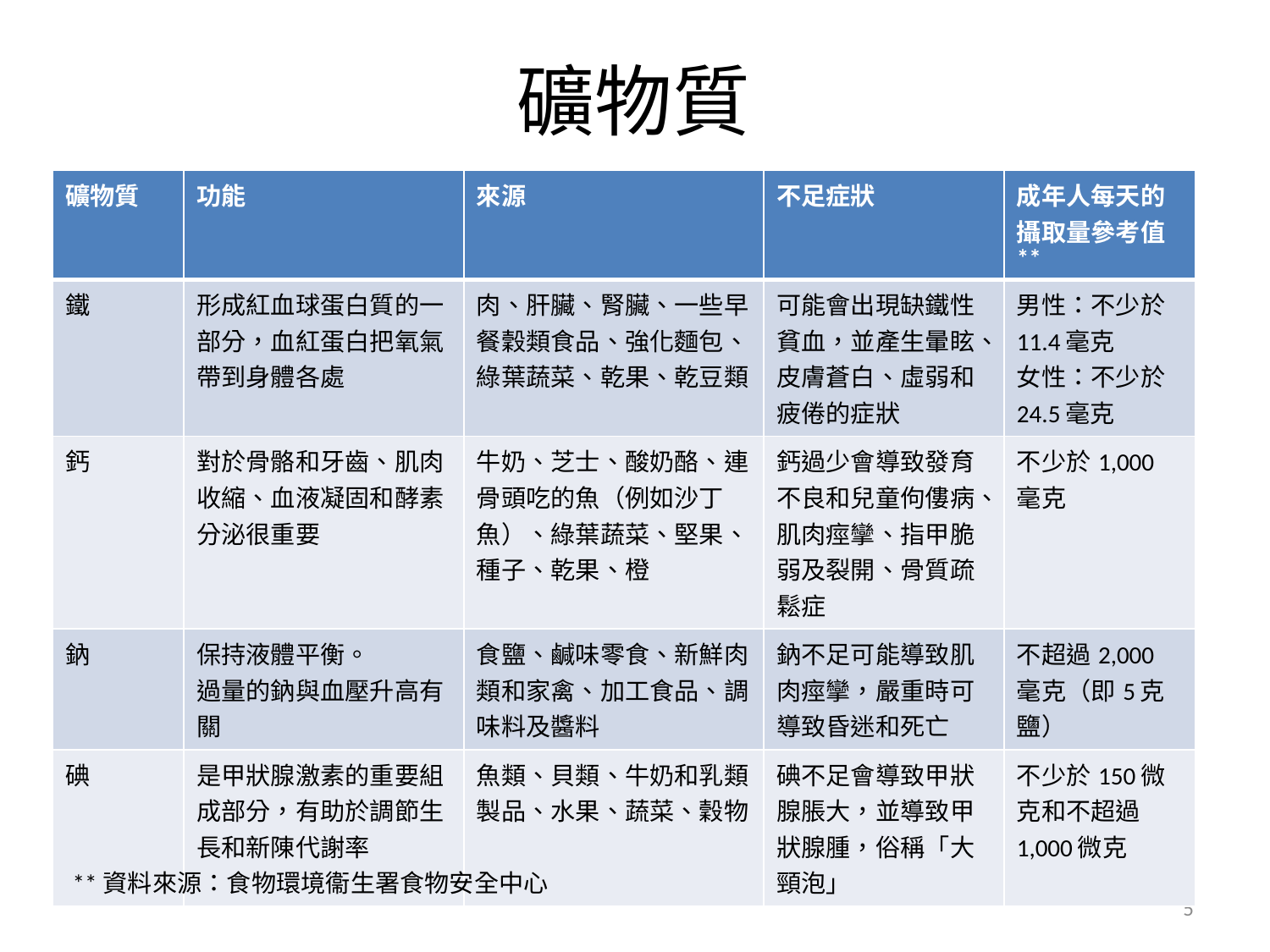

# 礦物質
| 礦物質 | 功能 | 來源 | 不足症狀 | 成年人每天的攝取量參考值\*\* |
| --- | --- | --- | --- | --- |
| 鐵 | 形成紅血球蛋白質的一部分，血紅蛋白把氧氣帶到身體各處 | 肉、肝臟、腎臟、一些早餐穀類食品、強化麵包、綠葉蔬菜、乾果、乾豆類 | 可能會出現缺鐵性貧血，並產生暈眩、皮膚蒼白、虛弱和疲倦的症狀 | 男性：不少於11.4毫克 女性：不少於24.5毫克 |
| 鈣 | 對於骨骼和牙齒、肌肉收縮、血液凝固和酵素分泌很重要 | 牛奶、芝士、酸奶酪、連骨頭吃的魚（例如沙丁魚）、綠葉蔬菜、堅果、種子、乾果、橙 | 鈣過少會導致發育不良和兒童佝僂病、肌肉痙攣、指甲脆弱及裂開、骨質疏鬆症 | 不少於1,000毫克 |
| 鈉 | 保持液體平衡。 過量的鈉與血壓升高有關 | 食鹽、鹹味零食、新鮮肉類和家禽、加工食品、調味料及醬料 | 鈉不足可能導致肌肉痙攣，嚴重時可導致昏迷和死亡 | 不超過2,000毫克（即5克鹽） |
| 碘 | 是甲狀腺激素的重要組成部分，有助於調節生長和新陳代謝率 | 魚類、貝類、牛奶和乳類製品、水果、蔬菜、穀物 | 碘不足會導致甲狀腺脹大，並導致甲狀腺腫，俗稱「大頸泡」 | 不少於150微克和不超過1,000微克 |
**資料來源：食物環境衞生署食物安全中心
5